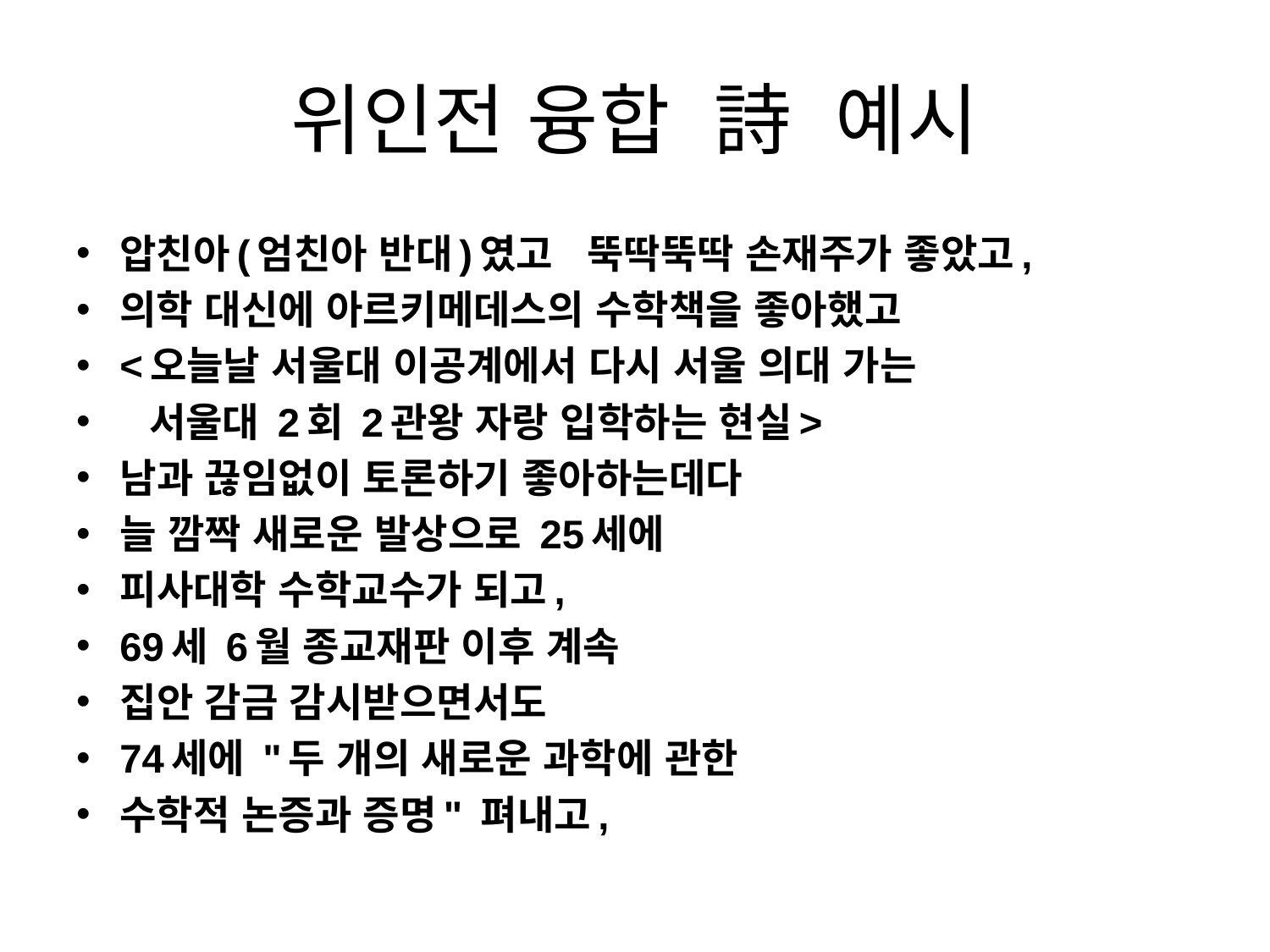

# 위인전 융합  詩  예시
압친아(엄친아 반대)였고   뚝딱뚝딱 손재주가 좋았고,
의학 대신에 아르키메데스의 수학책을 좋아했고
<오늘날 서울대 이공계에서 다시 서울 의대 가는
  서울대 2회 2관왕 자랑 입학하는 현실>
남과 끊임없이 토론하기 좋아하는데다
늘 깜짝 새로운 발상으로 25세에
피사대학 수학교수가 되고,
69세 6월 종교재판 이후 계속
집안 감금 감시받으면서도
74세에 "두 개의 새로운 과학에 관한
수학적 논증과 증명" 펴내고,